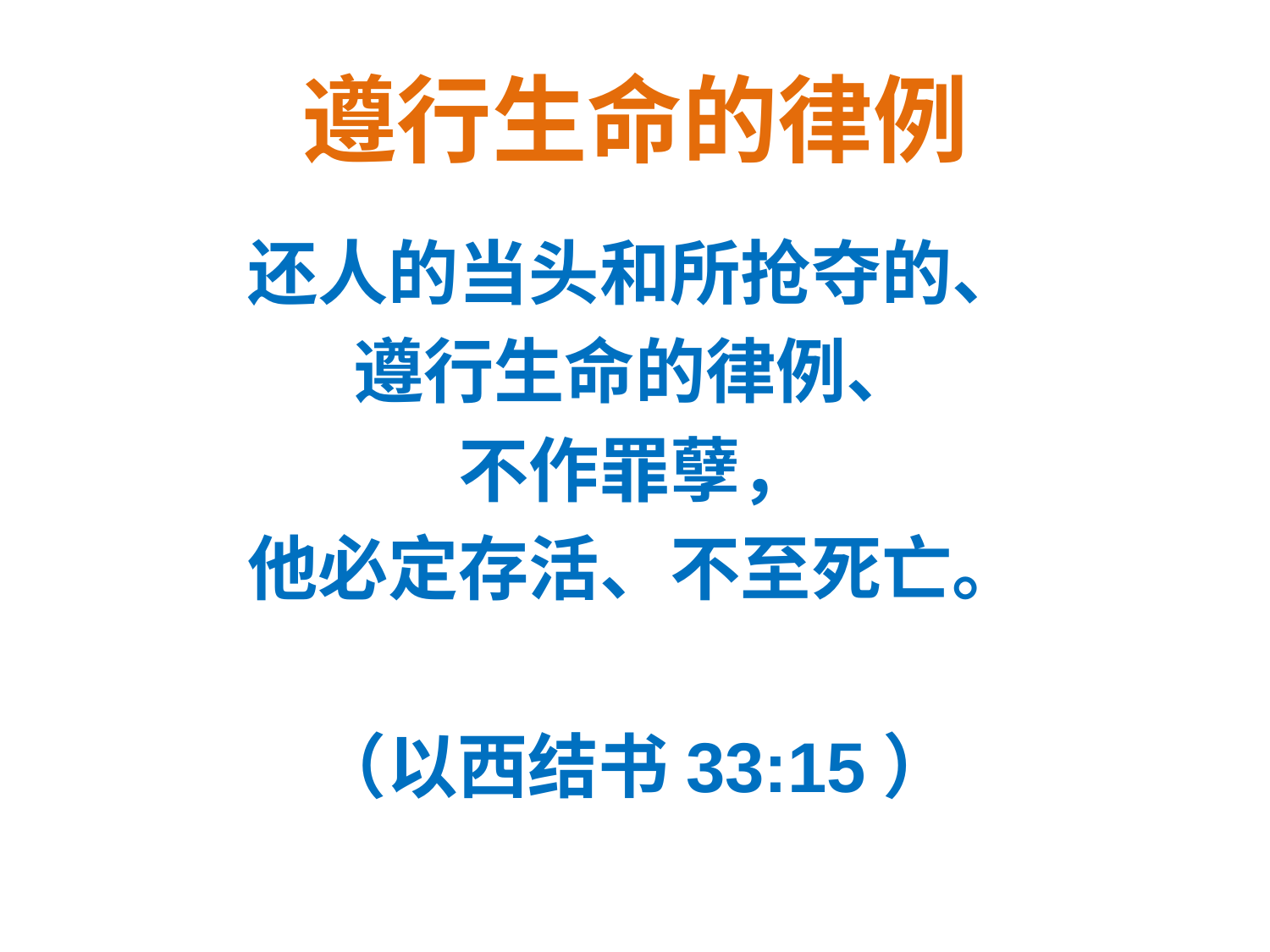

# 遵行生命的律例
还人的当头和所抢夺的、
遵行生命的律例、
不作罪孽，
他必定存活、不至死亡。

（以西结书33:15）